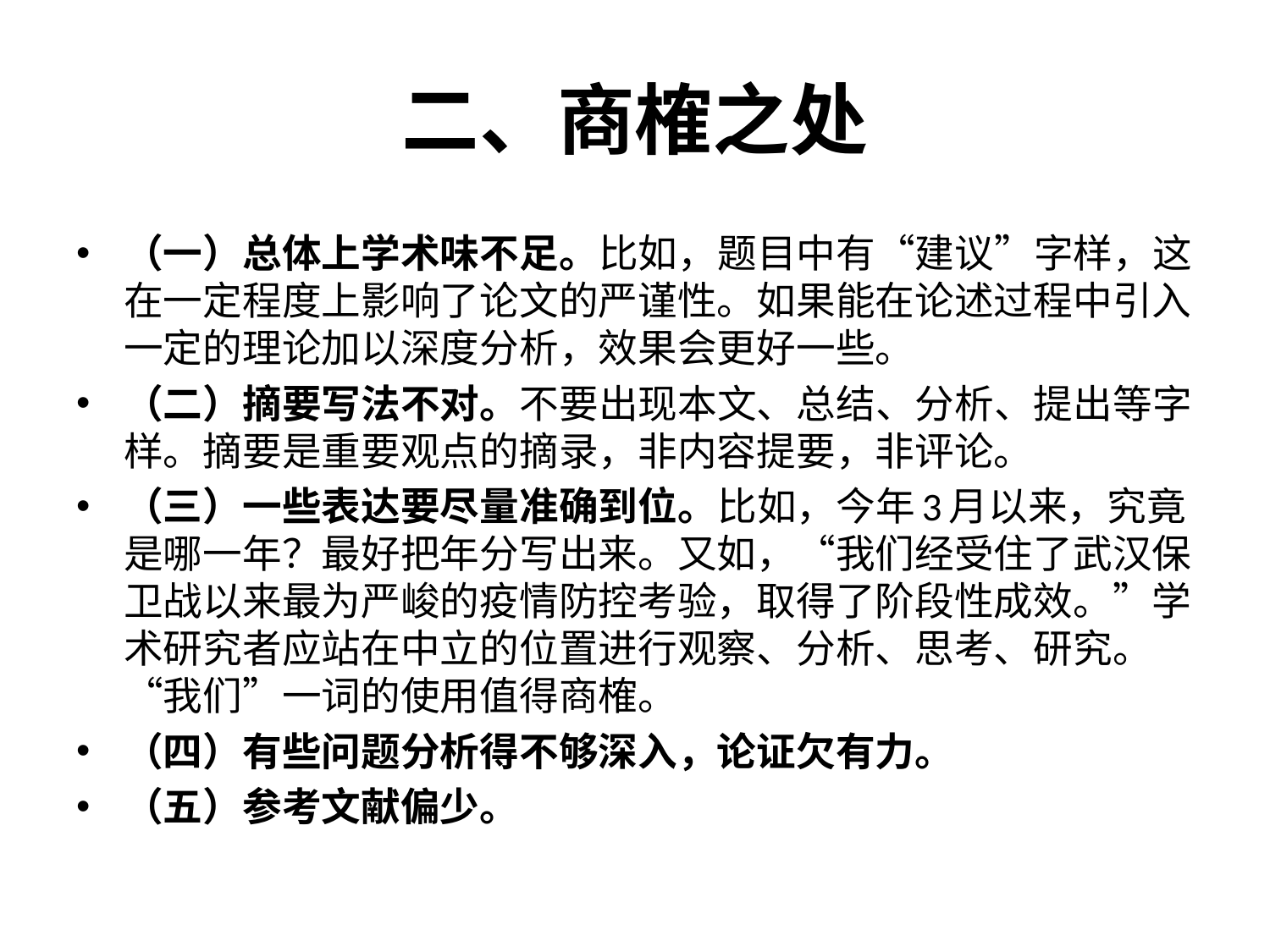

# 二、商榷之处
（一）总体上学术味不足。比如，题目中有“建议”字样，这在一定程度上影响了论文的严谨性。如果能在论述过程中引入一定的理论加以深度分析，效果会更好一些。
（二）摘要写法不对。不要出现本文、总结、分析、提出等字样。摘要是重要观点的摘录，非内容提要，非评论。
（三）一些表达要尽量准确到位。比如，今年3月以来，究竟是哪一年？最好把年分写出来。又如，“我们经受住了武汉保卫战以来最为严峻的疫情防控考验，取得了阶段性成效。”学术研究者应站在中立的位置进行观察、分析、思考、研究。“我们”一词的使用值得商榷。
（四）有些问题分析得不够深入，论证欠有力。
（五）参考文献偏少。